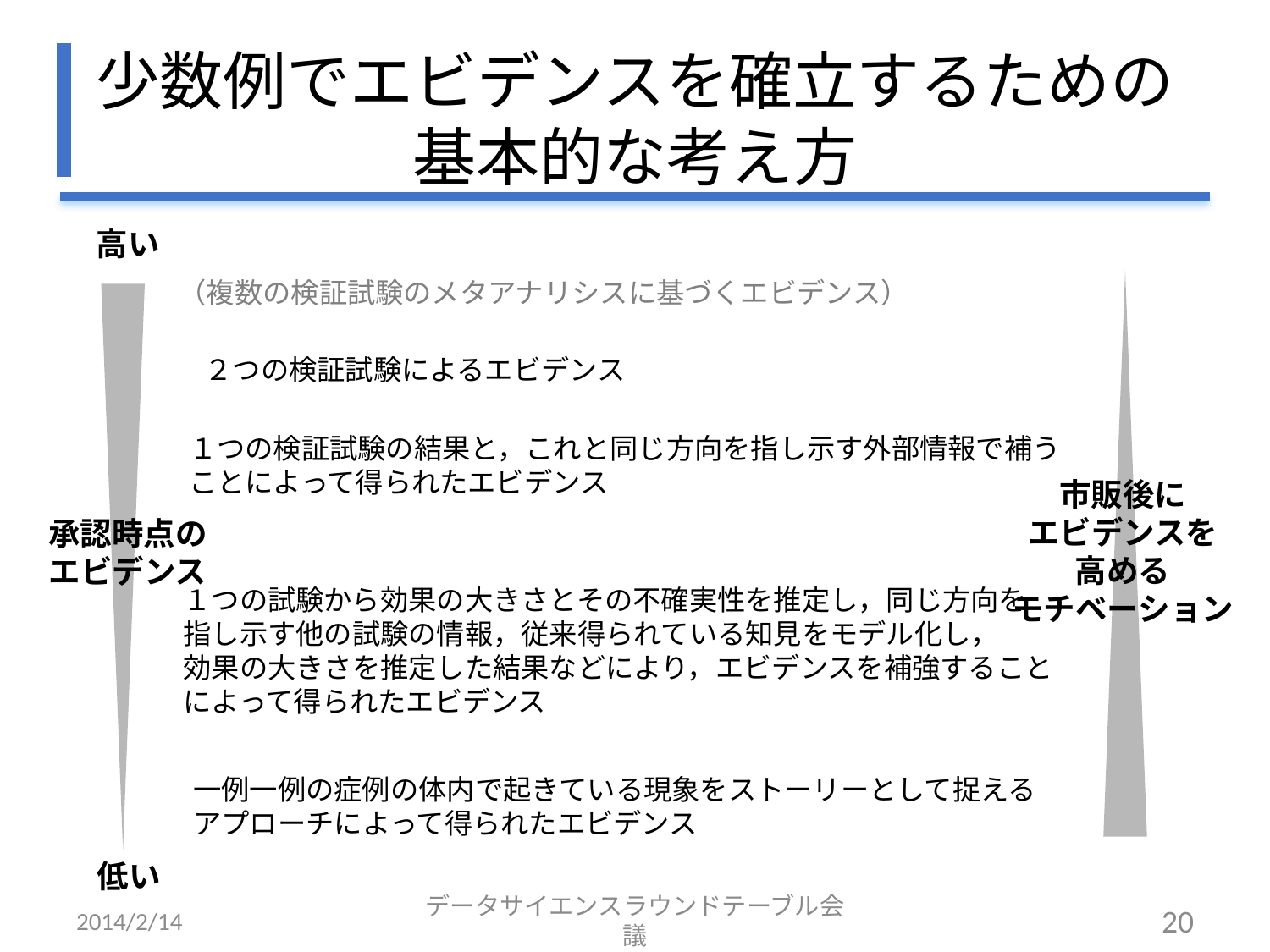

# 少数例でエビデンスを確立するための 基本的な考え方
高い
（複数の検証試験のメタアナリシスに基づくエビデンス）

２つの検証試験によるエビデンス
１つの検証試験の結果と，これと同じ方向を指し示す外部情報で補う
ことによって得られたエビデンス
市販後に
エビデンスを
高める
モチベーション
承認時点の
エビデンス
１つの試験から効果の大きさとその不確実性を推定し，同じ方向を
指し示す他の試験の情報，従来得られている知見をモデル化し，
効果の大きさを推定した結果などにより，エビデンスを補強すること
によって得られたエビデンス
一例一例の症例の体内で起きている現象をストーリーとして捉える
アプローチによって得られたエビデンス
低い
2014/2/14
データサイエンスラウンドテーブル会議
20